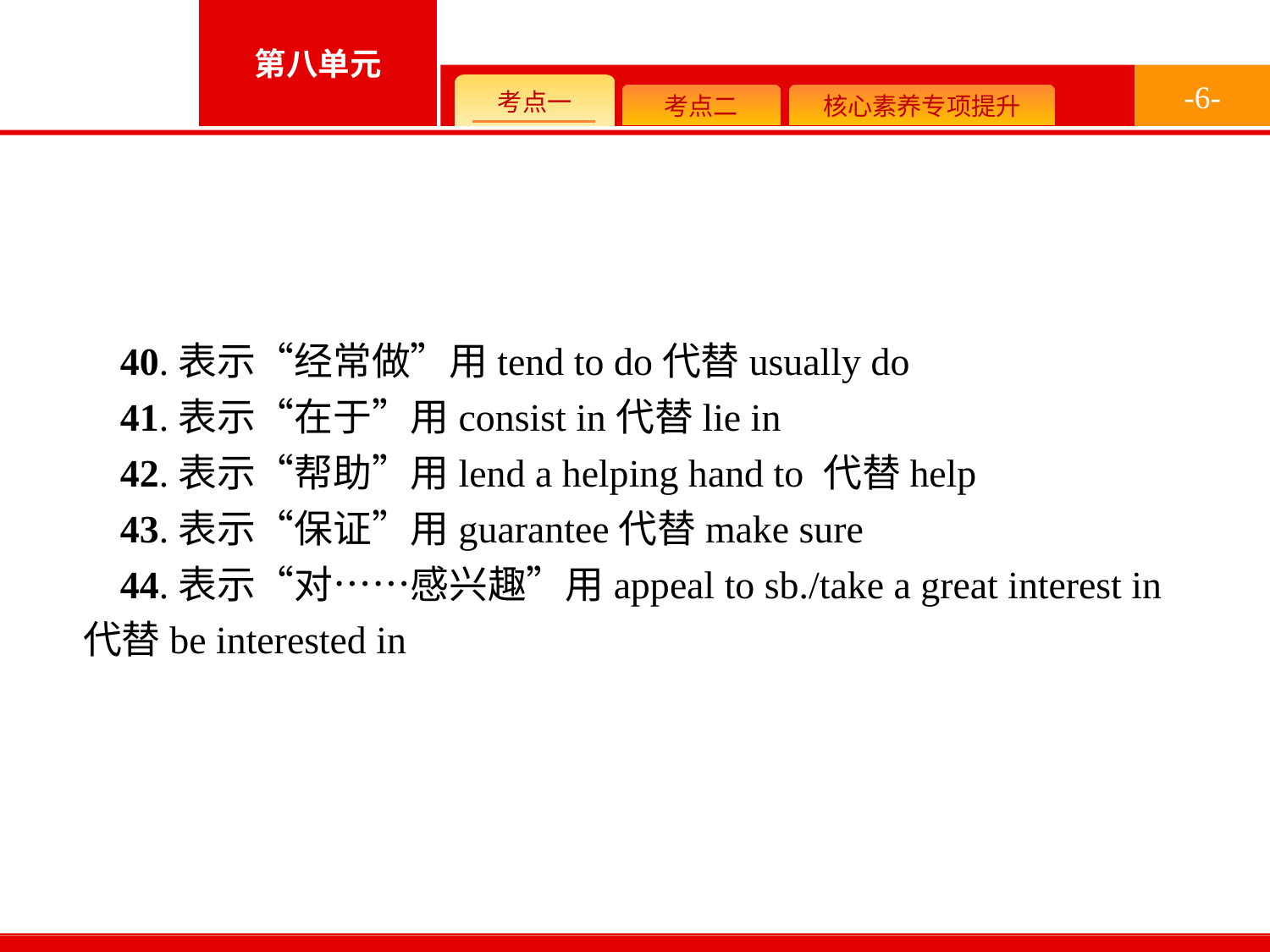

-6-
40.表示“经常做”用tend to do代替usually do
41.表示“在于”用consist in代替lie in
42.表示“帮助”用lend a helping hand to 代替help
43.表示“保证”用guarantee代替make sure
44.表示“对……感兴趣”用appeal to sb./take a great interest in代替be interested in